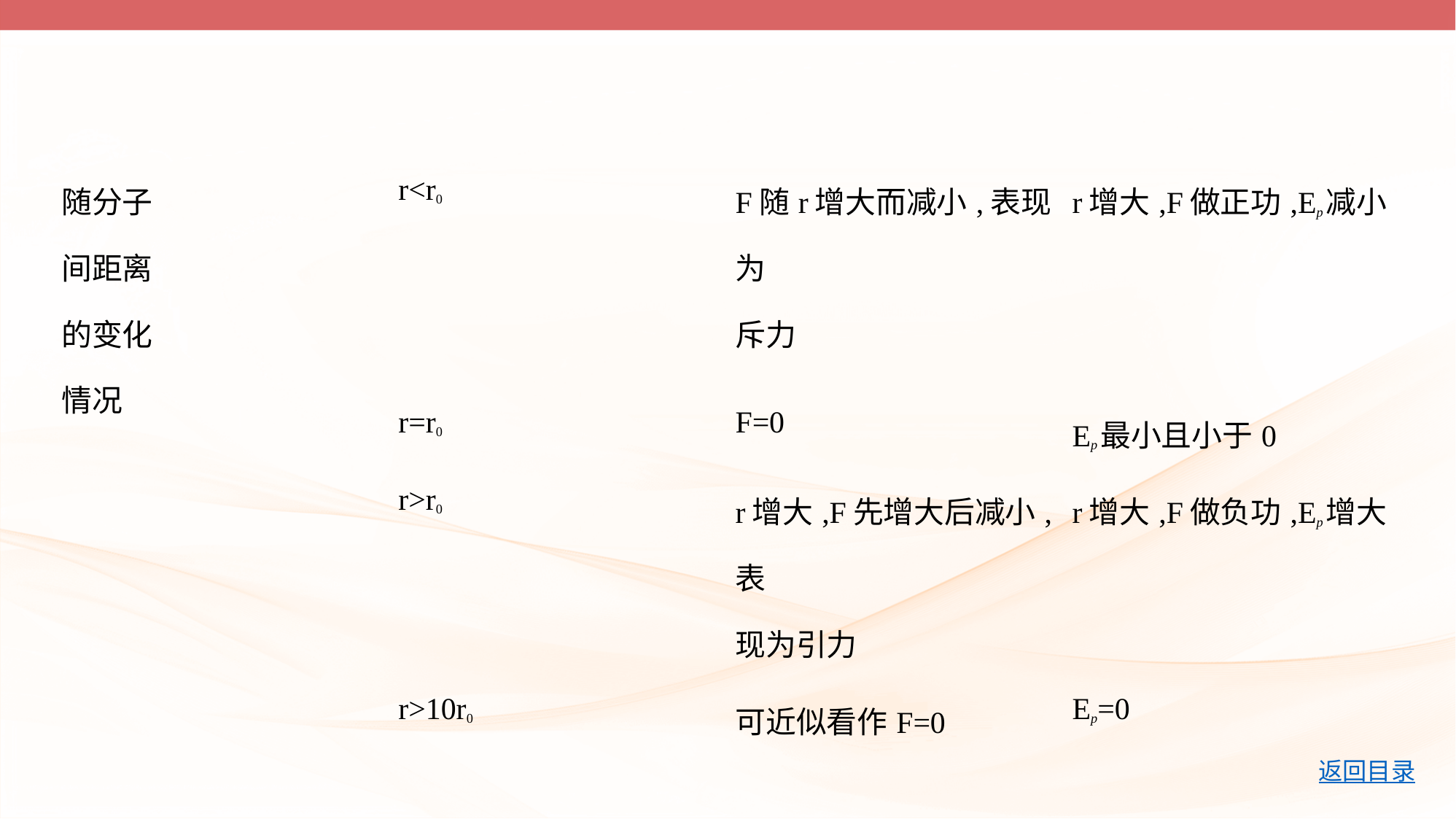

| 随分子 间距离 的变化 情况 | r<r0 | F随r增大而减小,表现为 斥力 | r增大,F做正功,Ep减小 |
| --- | --- | --- | --- |
|  | r=r0 | F=0 | Ep最小且小于0 |
|  | r>r0 | r增大,F先增大后减小,表 现为引力 | r增大,F做负功,Ep增大 |
|  | r>10r0 | 可近似看作F=0 | Ep=0 |